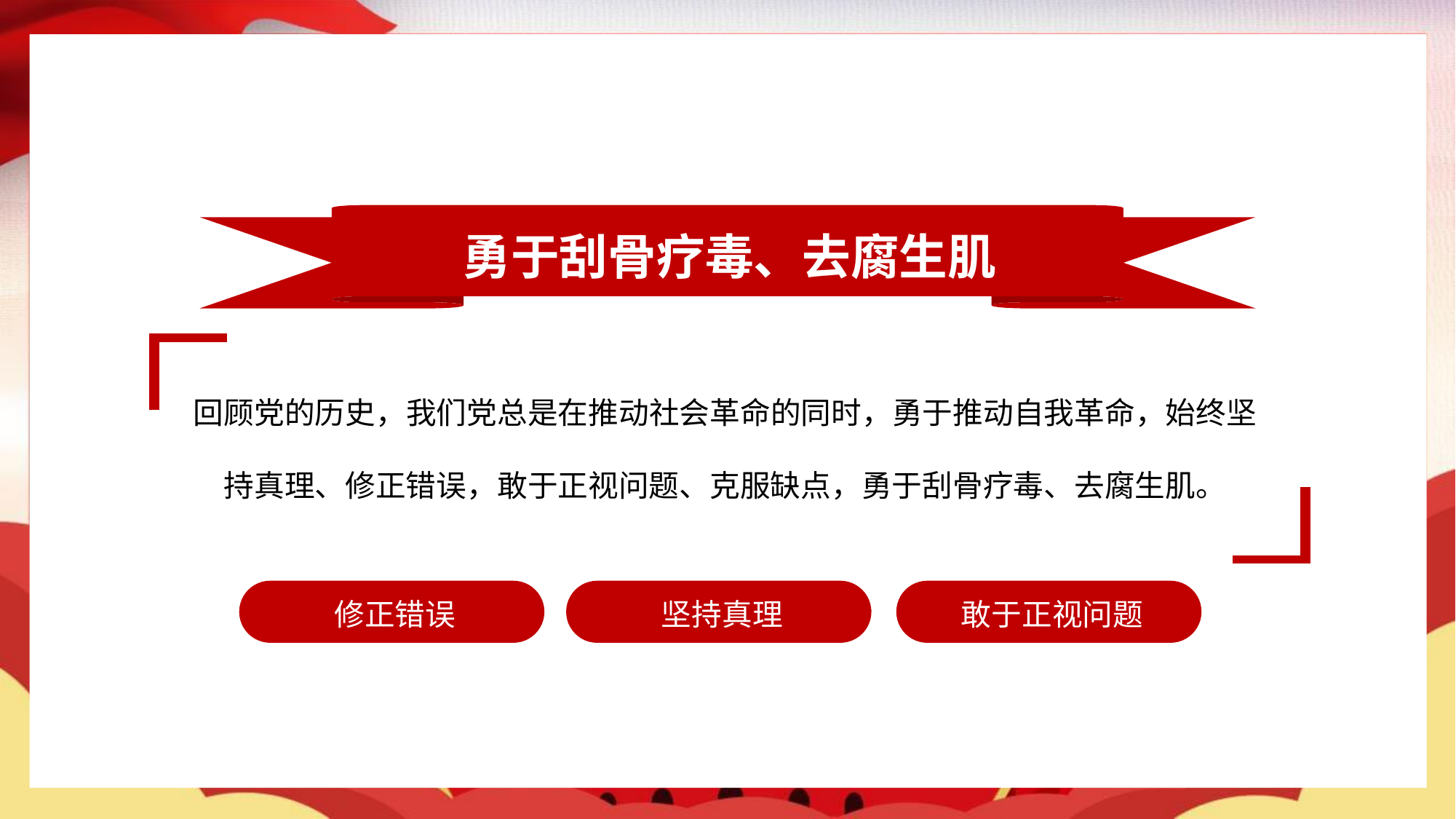

勇于刮骨疗毒、去腐生肌

回顾党的历史，我们党总是在推动社会革命的同时，勇于推动自我革命，始终坚持真理、修正错误，敢于正视问题、克服缺点，勇于刮骨疗毒、去腐生肌。

修正错误
坚持真理
敢于正视问题